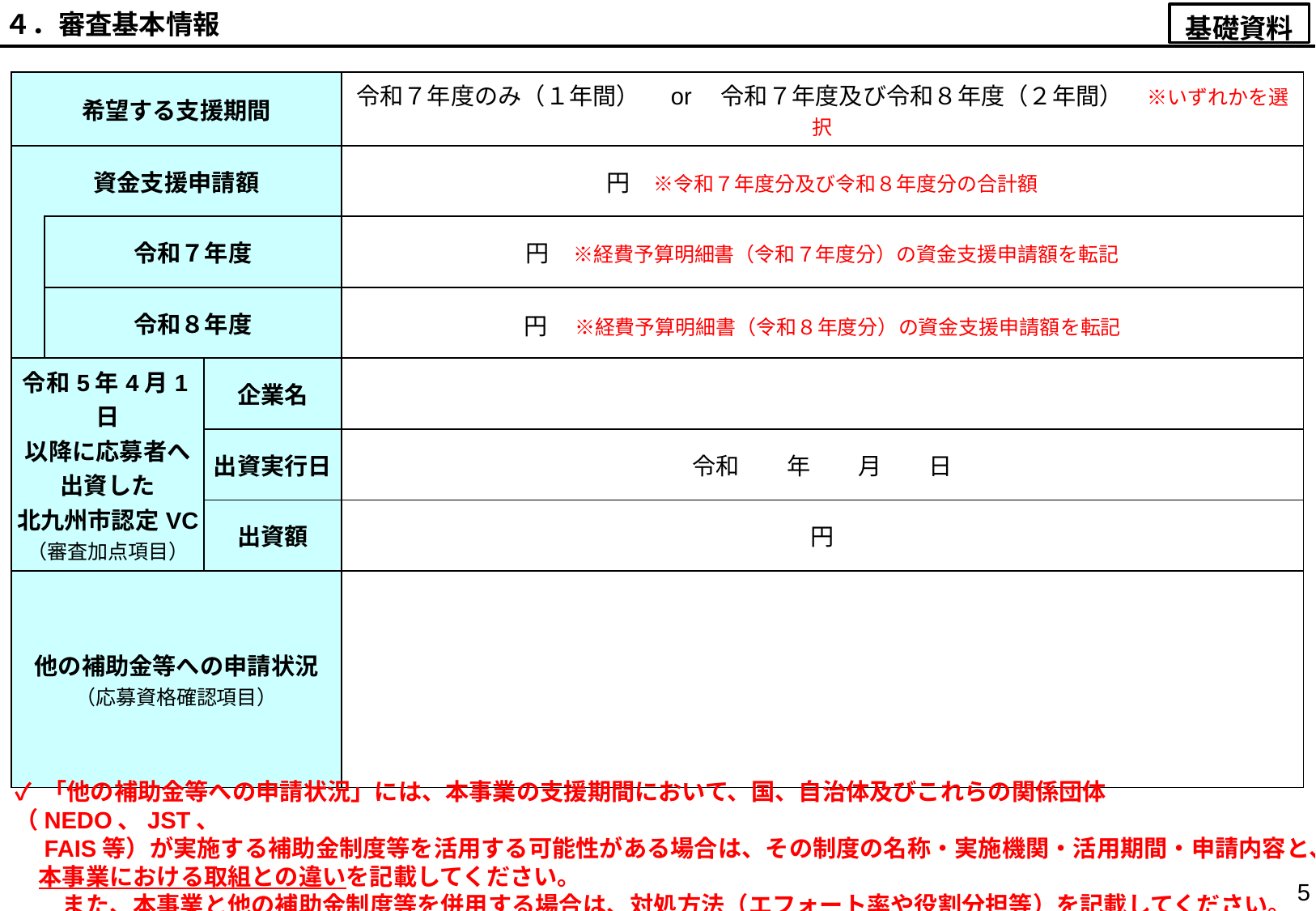

４．審査基本情報
基礎資料
| 希望する支援期間 |  |  | 令和７年度のみ（１年間）　or　令和７年度及び令和８年度（２年間）　※いずれかを選択 |
| --- | --- | --- | --- |
| 資金支援申請額 |  |  | 円　※令和７年度分及び令和８年度分の合計額 |
|  | 令和７年度 |  | 円　※経費予算明細書（令和７年度分）の資金支援申請額を転記 |
|  | 令和８年度 |  | 円　※経費予算明細書（令和８年度分）の資金支援申請額を転記 |
| 令和5年4月1日 以降に応募者へ 出資した 北九州市認定VC （審査加点項目） |  | 企業名 |  |
|  |  | 出資実行日 | 令和　　年　　月　　日 |
|  |  | 出資額 | 円 |
| 他の補助金等への申請状況 （応募資格確認項目） |  |  |  |
✓ 「他の補助金等への申請状況」には、本事業の支援期間において、国、自治体及びこれらの関係団体（NEDO、JST、
　FAIS等）が実施する補助金制度等を活用する可能性がある場合は、その制度の名称・実施機関・活用期間・申請内容と、
　本事業における取組との違いを記載してください。
　　また、本事業と他の補助金制度等を併用する場合は、対処方法（エフォート率や役割分担等）を記載してください。
5